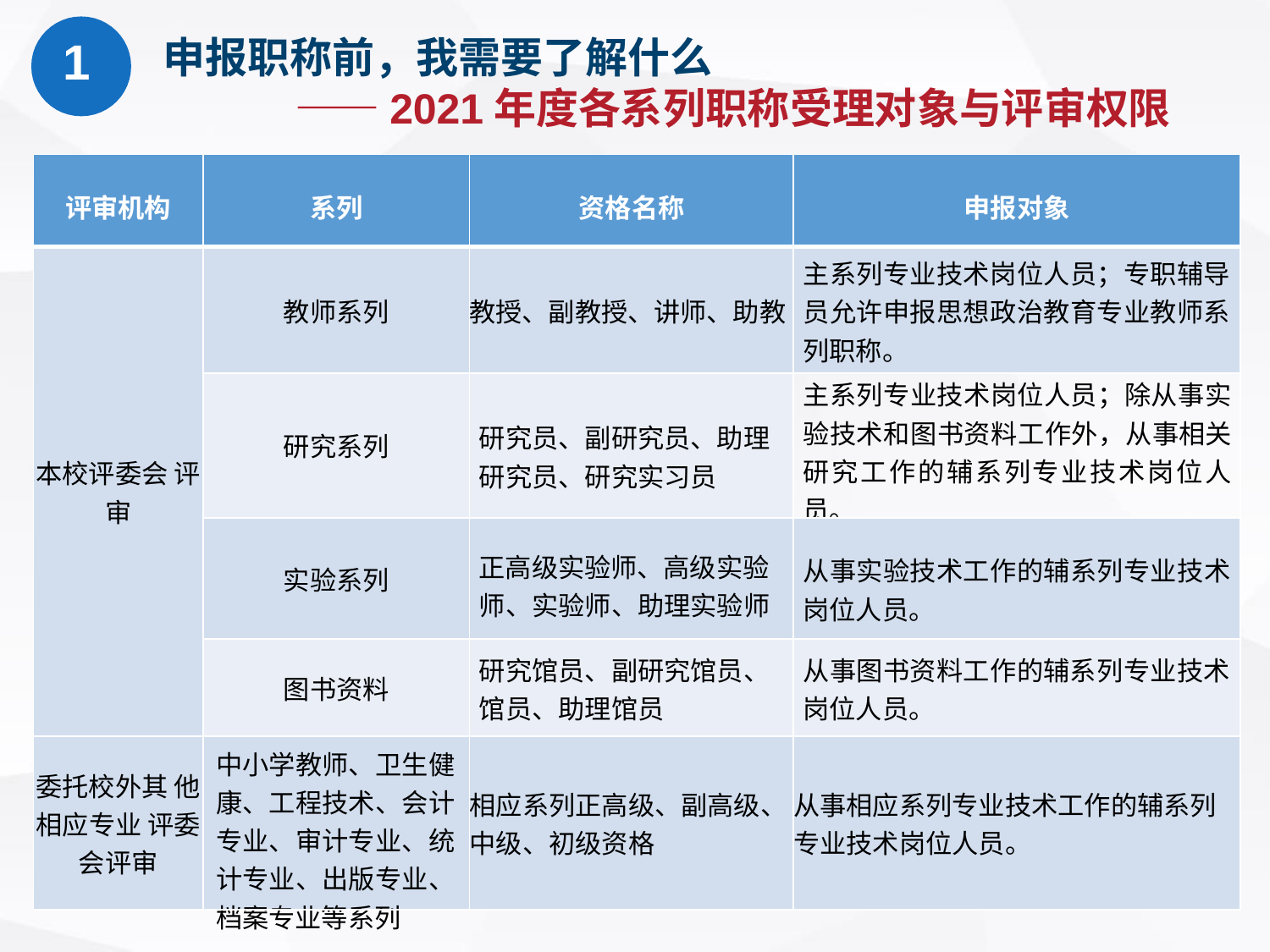

# 申报职称前，我需要了解什么 ——2021年度各系列职称受理对象与评审权限
1
| 评审机构 | 系列 | 资格名称 | 申报对象 |
| --- | --- | --- | --- |
| 本校评委会 评审 | 教师系列 | 教授、副教授、讲师、助教 | 主系列专业技术岗位人员；专职辅导 员允许申报思想政治教育专业教师系 列职称。 |
|  | 研究系列 | 研究员、副研究员、助理 研究员、研究实习员 | 主系列专业技术岗位人员；除从事实验技术和图书资料工作外，从事相关研究工作的辅系列专业技术岗位人员。 |
|  | 实验系列 | 正高级实验师、高级实验师、实验师、助理实验师 | 从事实验技术工作的辅系列专业技术 岗位人员。 |
|  | 图书资料 | 研究馆员、副研究馆员、 馆员、助理馆员 | 从事图书资料工作的辅系列专业技术 岗位人员。 |
| 委托校外其 他相应专业 评委会评审 | 中小学教师、卫生健康、工程技术、会计 专业、审计专业、统 计专业、出版专业、 档案专业等系列 | 相应系列正高级、副高级、 中级、初级资格 | 从事相应系列专业技术工作的辅系列专业技术岗位人员。 |